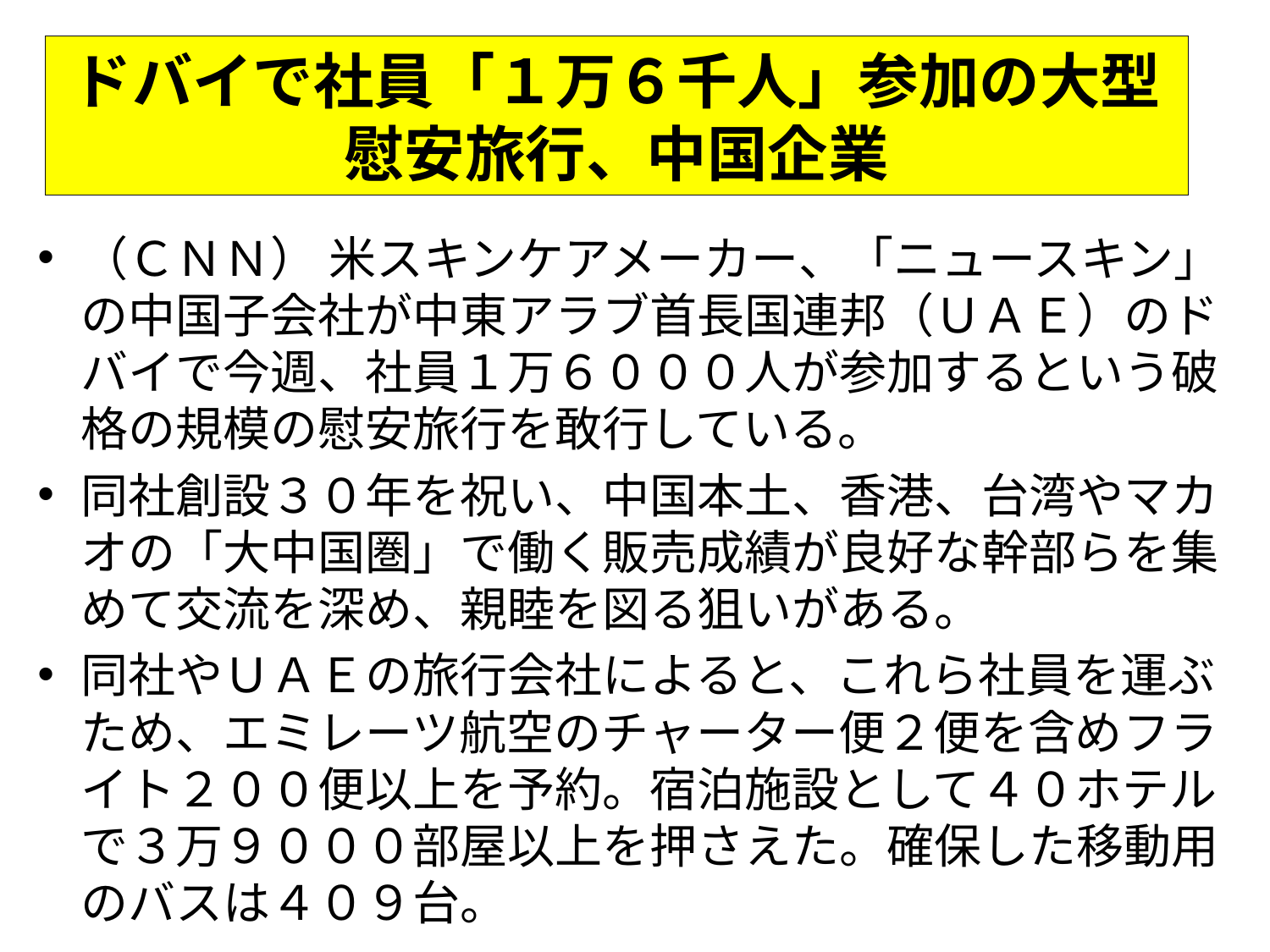

# ドバイで社員「１万６千人」参加の大型慰安旅行、中国企業
（ＣＮＮ） 米スキンケアメーカー、「ニュースキン」の中国子会社が中東アラブ首長国連邦（ＵＡＥ）のドバイで今週、社員１万６０００人が参加するという破格の規模の慰安旅行を敢行している。
同社創設３０年を祝い、中国本土、香港、台湾やマカオの「大中国圏」で働く販売成績が良好な幹部らを集めて交流を深め、親睦を図る狙いがある。
同社やＵＡＥの旅行会社によると、これら社員を運ぶため、エミレーツ航空のチャーター便２便を含めフライト２００便以上を予約。宿泊施設として４０ホテルで３万９０００部屋以上を押さえた。確保した移動用のバスは４０９台。